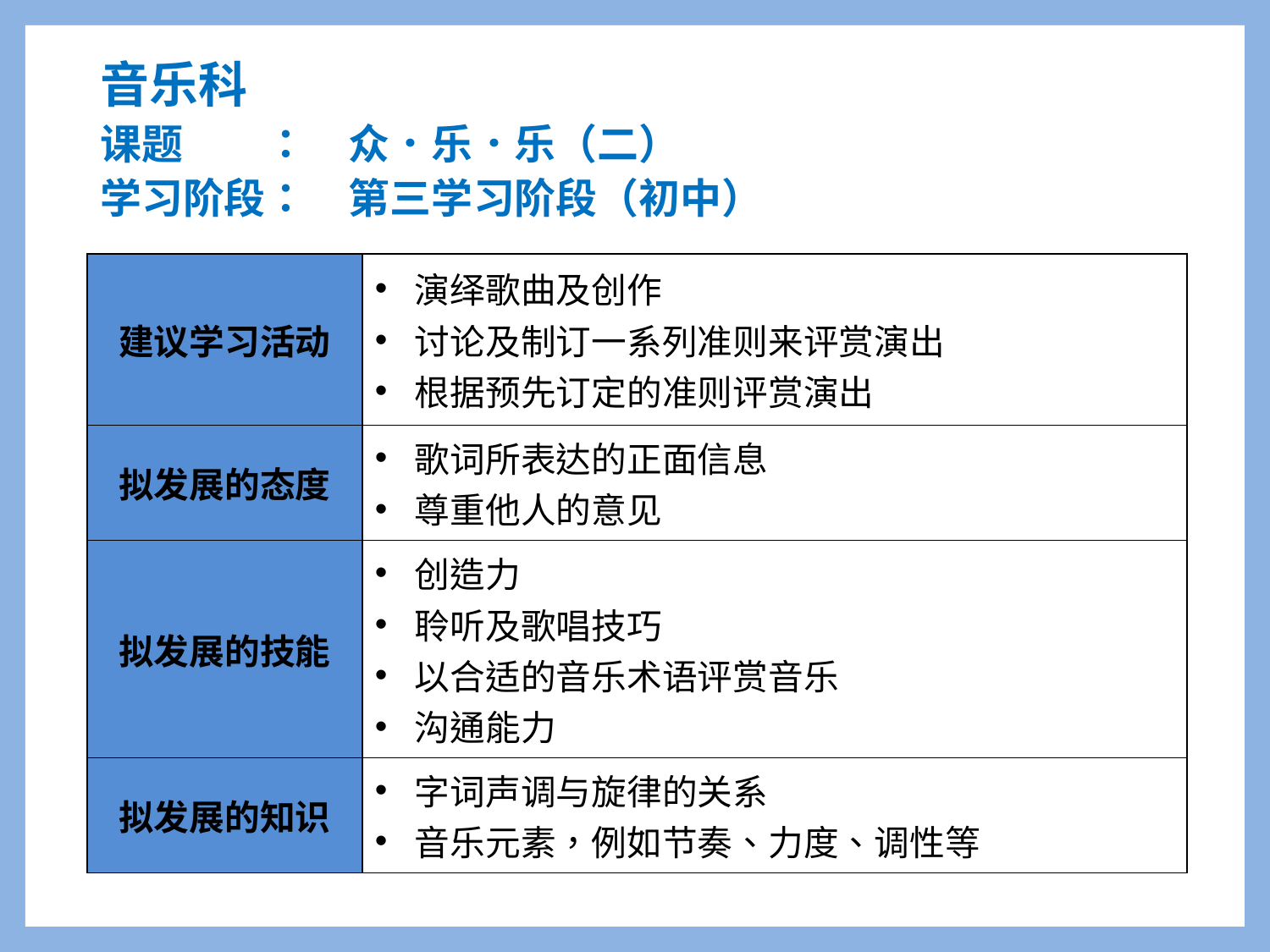

音乐科
# 课题　　：　众．乐．乐（二） 学习阶段：　第三学习阶段（初中）
| 建议学习活动 | 演绎歌曲及创作 讨论及制订一系列准则来评赏演出 根据预先订定的准则评赏演出 |
| --- | --- |
| 拟发展的态度 | 歌词所表达的正面信息 尊重他人的意见 |
| 拟发展的技能 | 创造力 聆听及歌唱技巧 以合适的音乐术语评赏音乐 沟通能力 |
| 拟发展的知识 | 字词声调与旋律的关系 音乐元素，例如节奏、力度、调性等 |